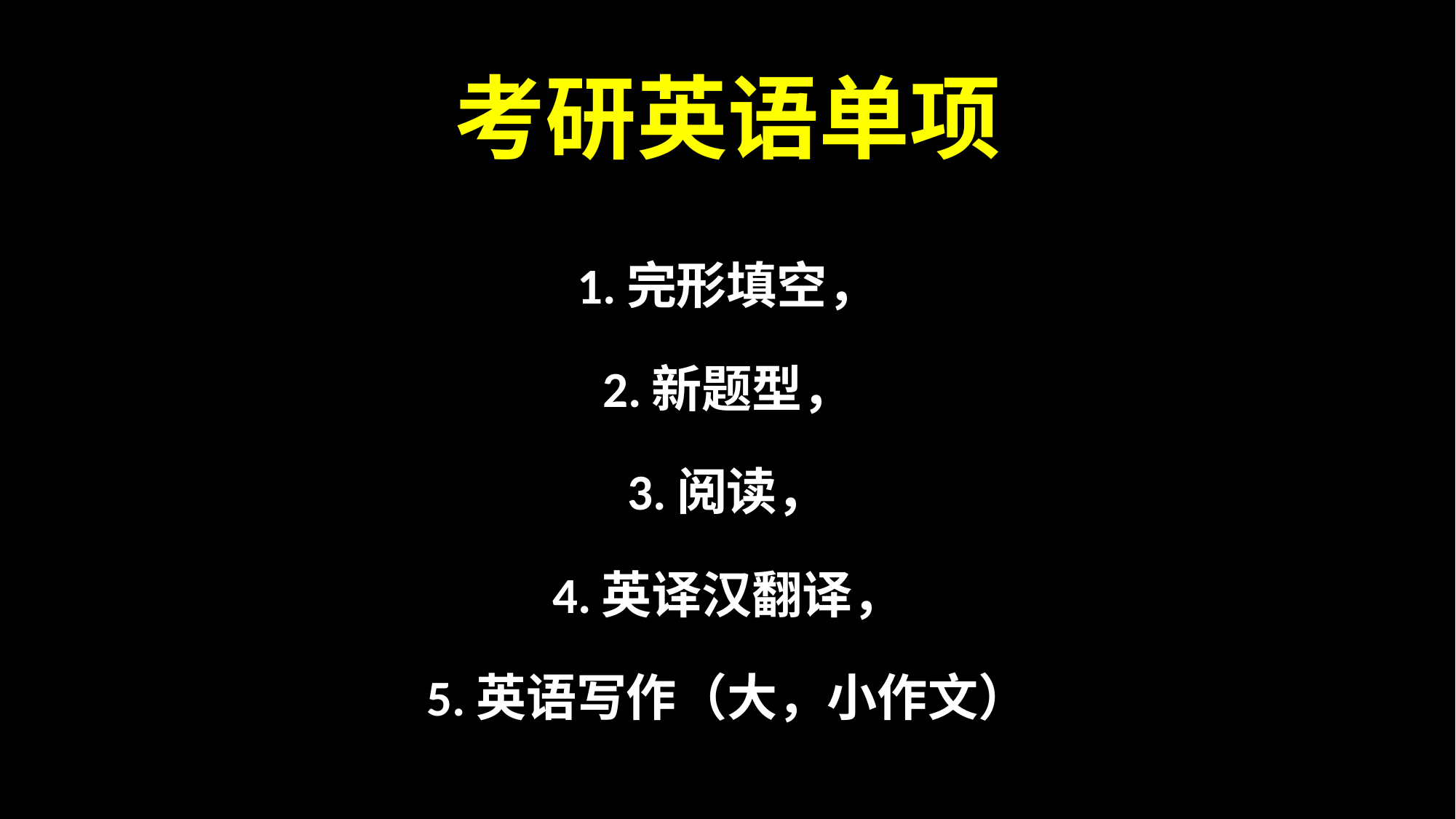

# 考研英语单项
1.完形填空，
2.新题型，
3.阅读，
4.英译汉翻译，
5.英语写作（大，小作文）